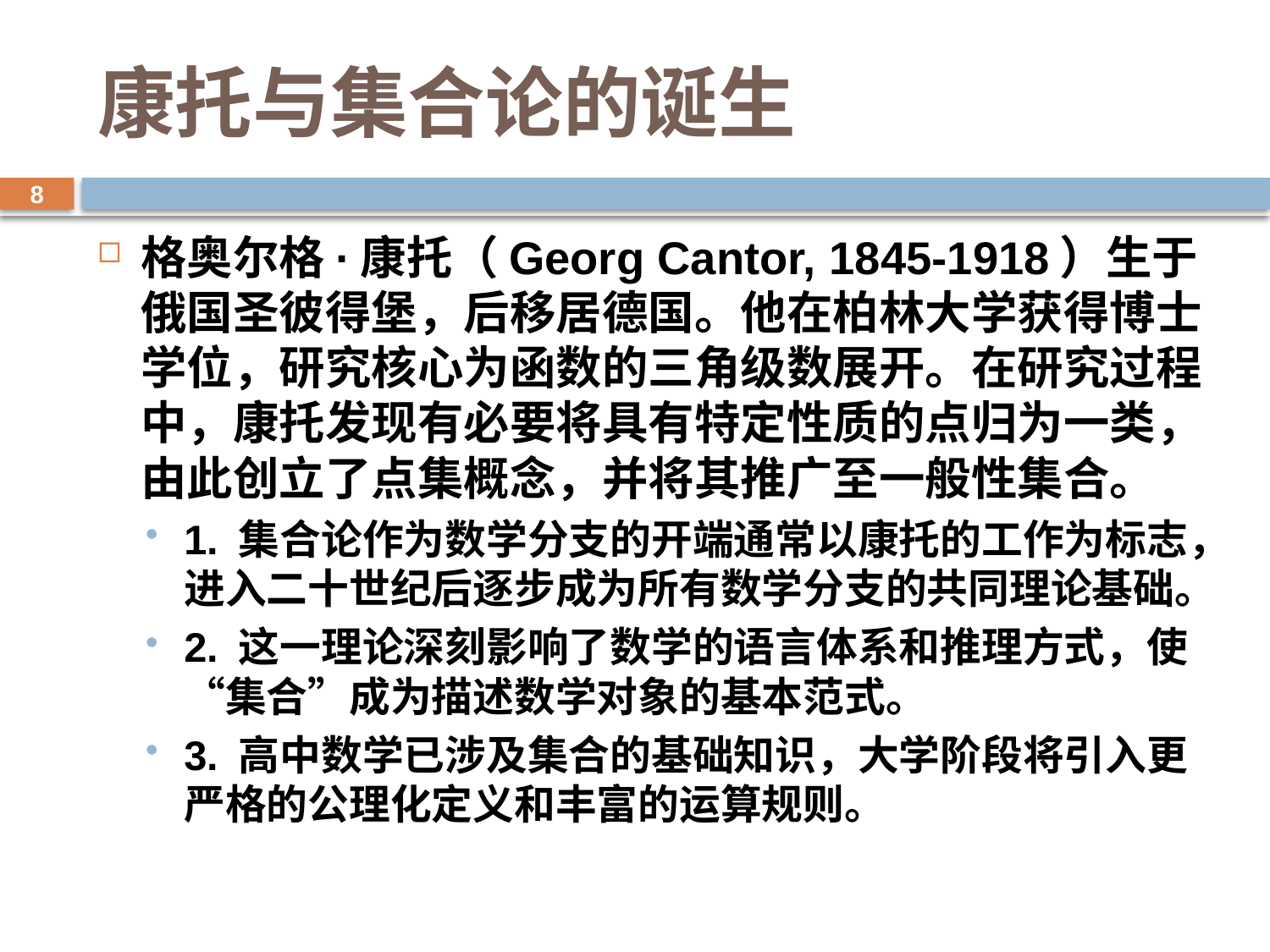

# 康托与集合论的诞生
8
格奥尔格·康托（Georg Cantor, 1845-1918）生于俄国圣彼得堡，后移居德国。他在柏林大学获得博士学位，研究核心为函数的三角级数展开。在研究过程中，康托发现有必要将具有特定性质的点归为一类，由此创立了点集概念，并将其推广至一般性集合。
1. 集合论作为数学分支的开端通常以康托的工作为标志，进入二十世纪后逐步成为所有数学分支的共同理论基础。
2. 这一理论深刻影响了数学的语言体系和推理方式，使“集合”成为描述数学对象的基本范式。
3. 高中数学已涉及集合的基础知识，大学阶段将引入更严格的公理化定义和丰富的运算规则。